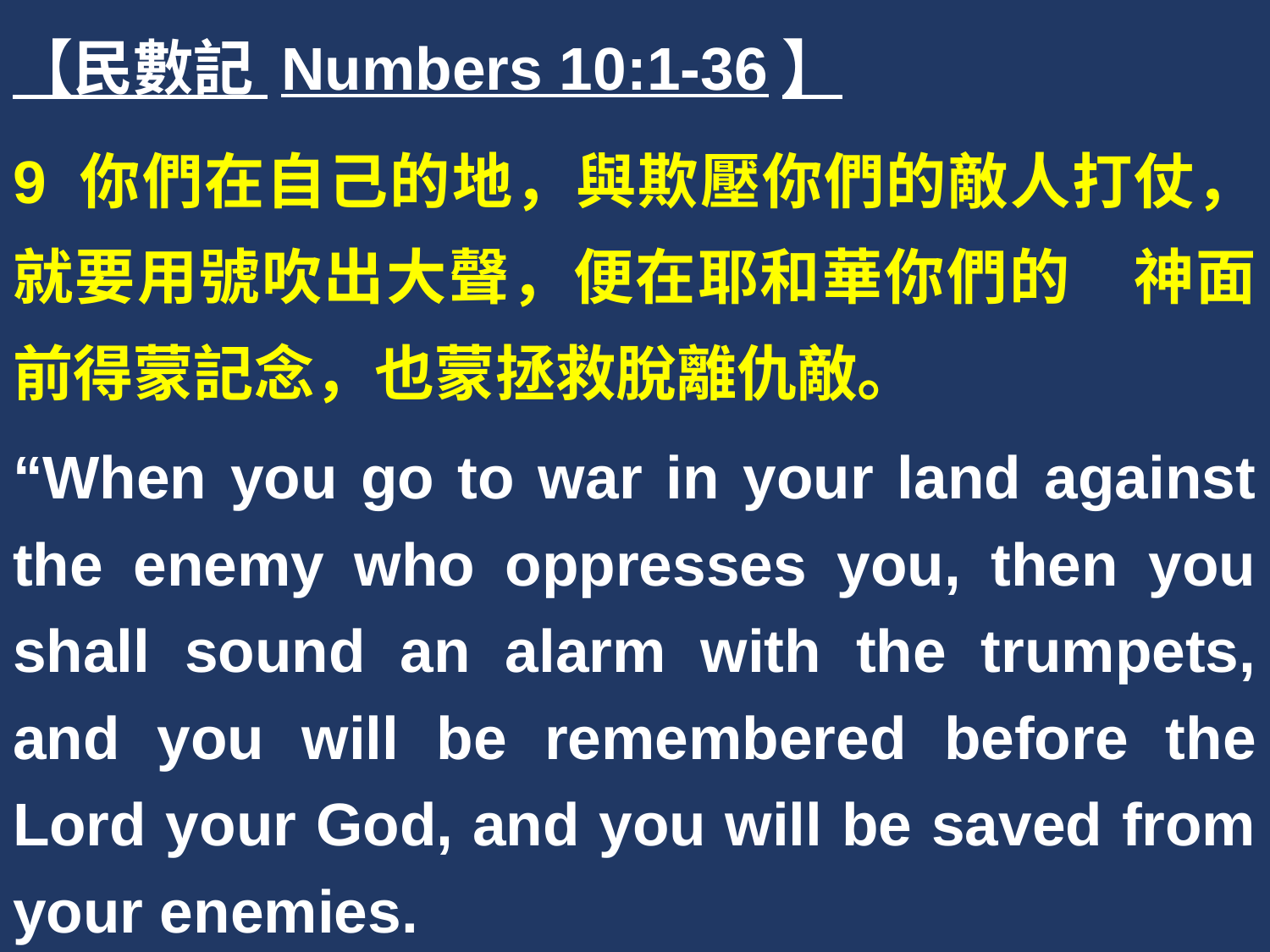

【民數記 Numbers 10:1-36】
9 你們在自己的地，與欺壓你們的敵人打仗，就要用號吹出大聲，便在耶和華你們的　神面前得蒙記念，也蒙拯救脫離仇敵。
“When you go to war in your land against the enemy who oppresses you, then you shall sound an alarm with the trumpets, and you will be remembered before the Lord your God, and you will be saved from your enemies.